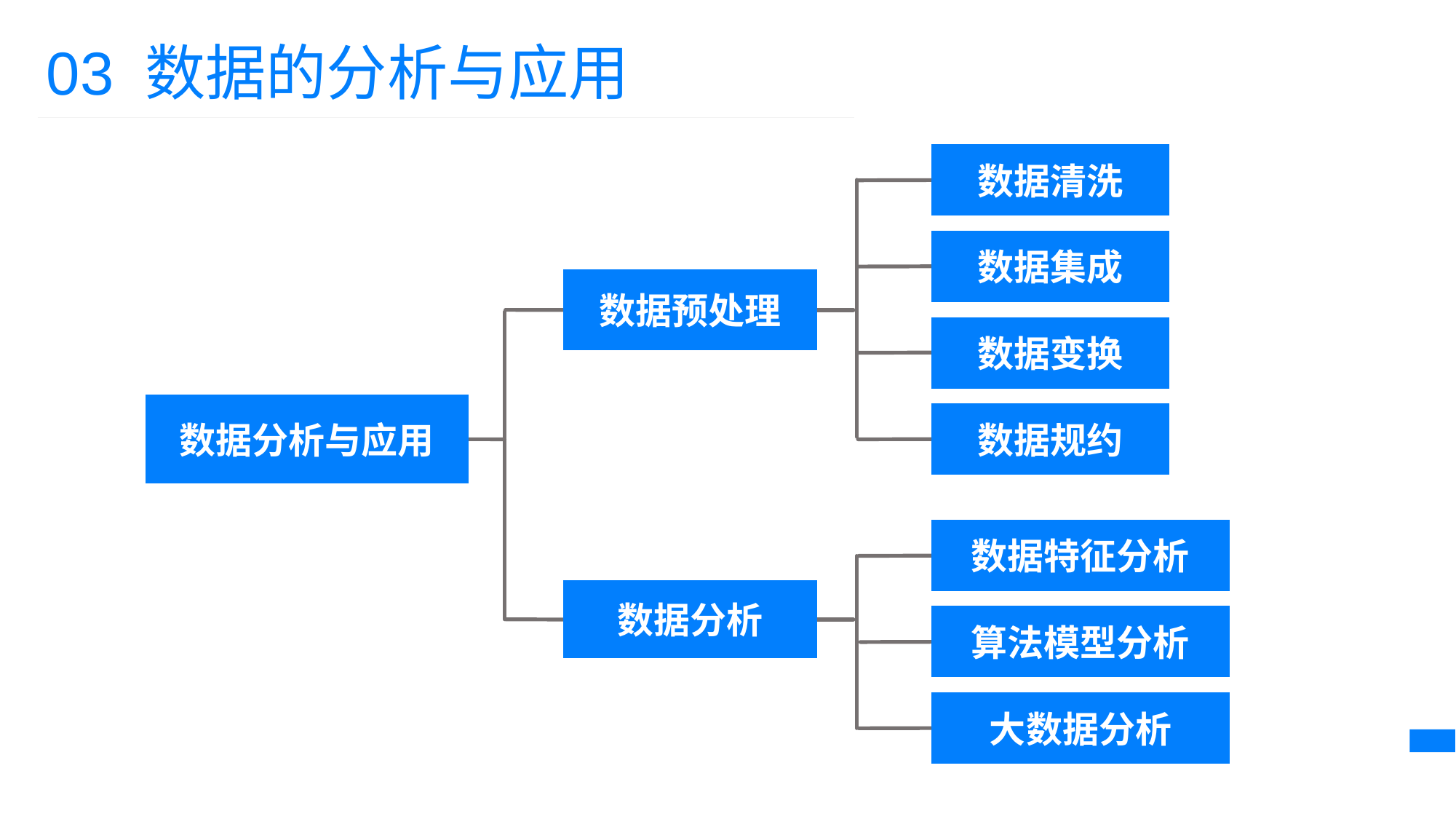

03 数据的分析与应用
数据清洗
数据集成
数据预处理
数据变换
数据分析与应用
数据规约
数据特征分析
数据分析
算法模型分析
大数据分析